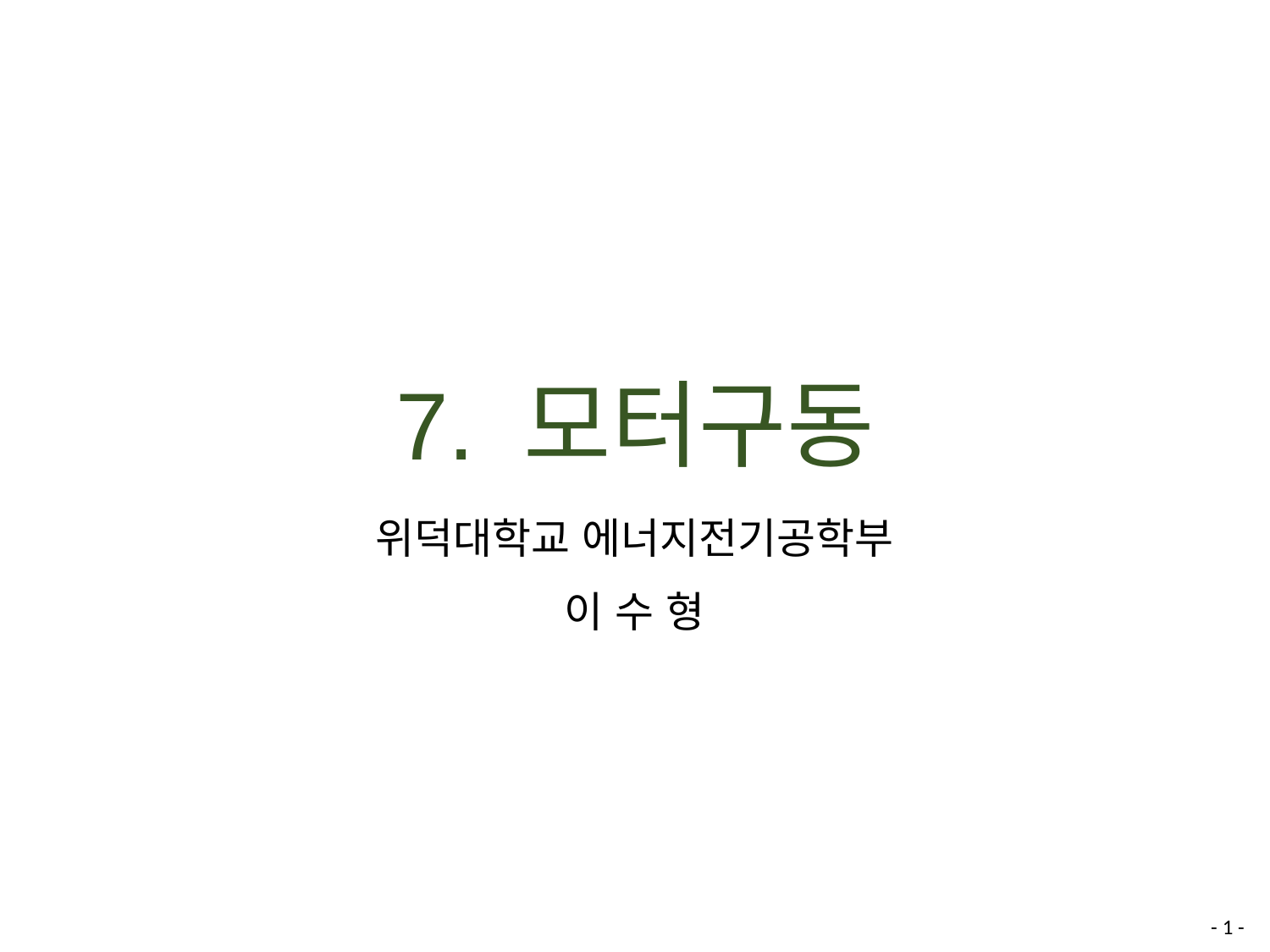

# 7. 모터구동
위덕대학교 에너지전기공학부
이 수 형
- 1 -